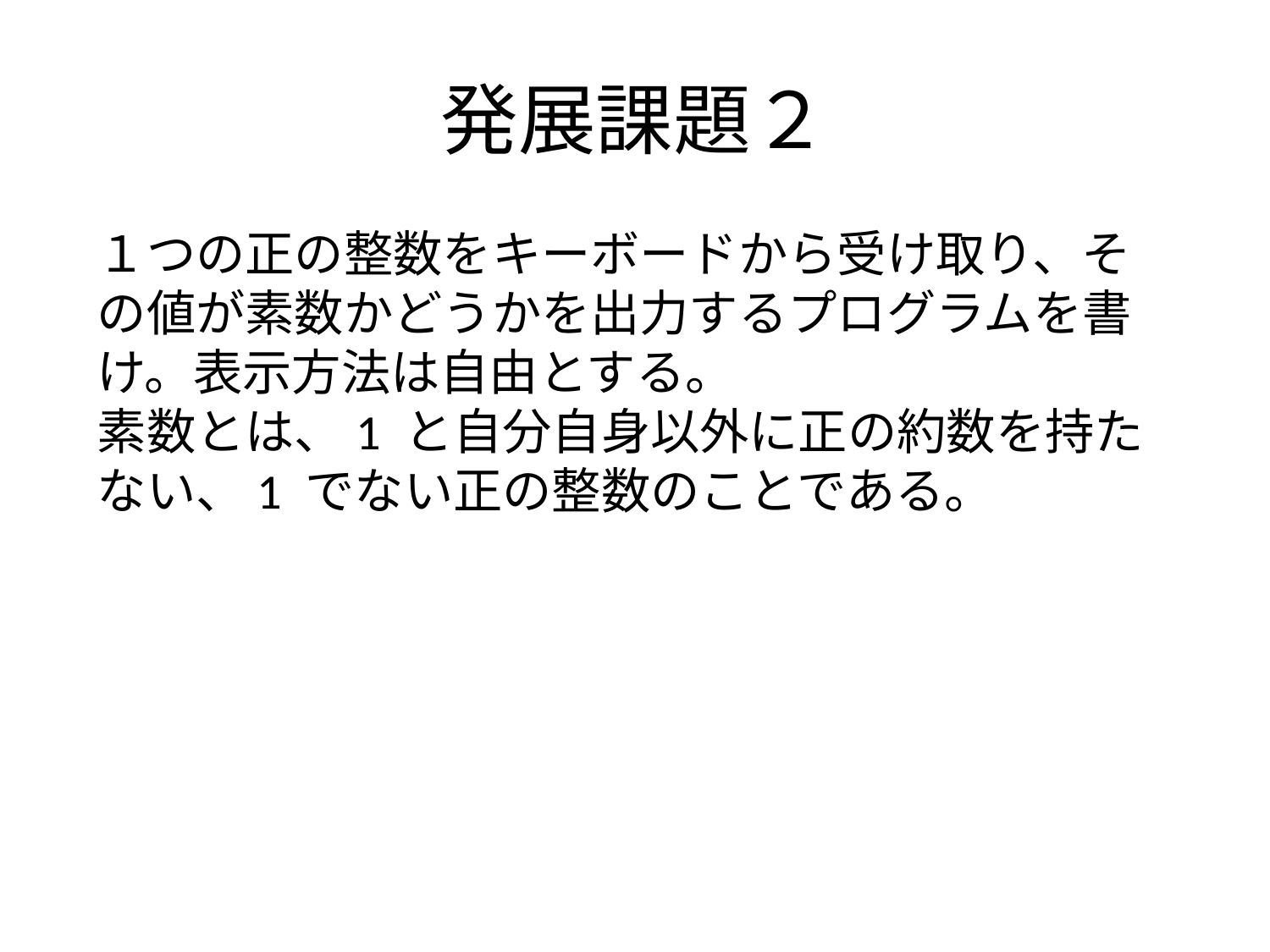

# 発展課題２
１つの正の整数をキーボードから受け取り、その値が素数かどうかを出力するプログラムを書け。表示方法は自由とする。
素数とは、1 と自分自身以外に正の約数を持たない、1 でない正の整数のことである。